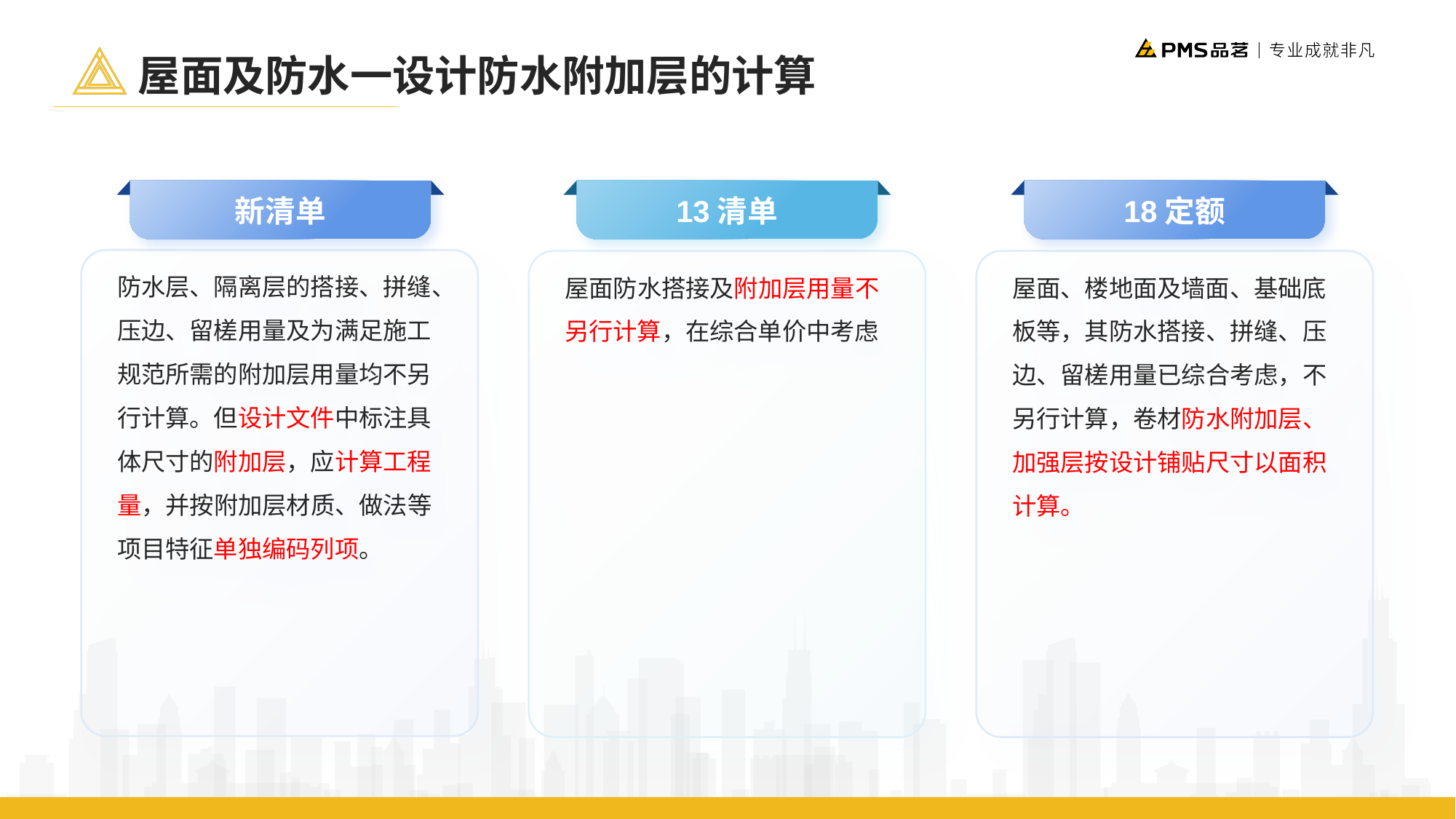

屋面及防水一设计防水附加层的计算

新清单

13清单

18定额

防水层、隔离层的搭接、拼缝、压边、留槎用量及为满足施工规范所需的附加层用量均不另行计算。但设计文件中标注具体尺寸的附加层，应计算工程量，并按附加层材质、做法等项目特征单独编码列项。
屋面防水搭接及附加层用量不另行计算，在综合单价中考虑
屋面、楼地面及墙面、基础底板等，其防水搭接、拼缝、压边、留槎用量已综合考虑，不另行计算，卷材防水附加层、加强层按设计铺贴尺寸以面积计算。